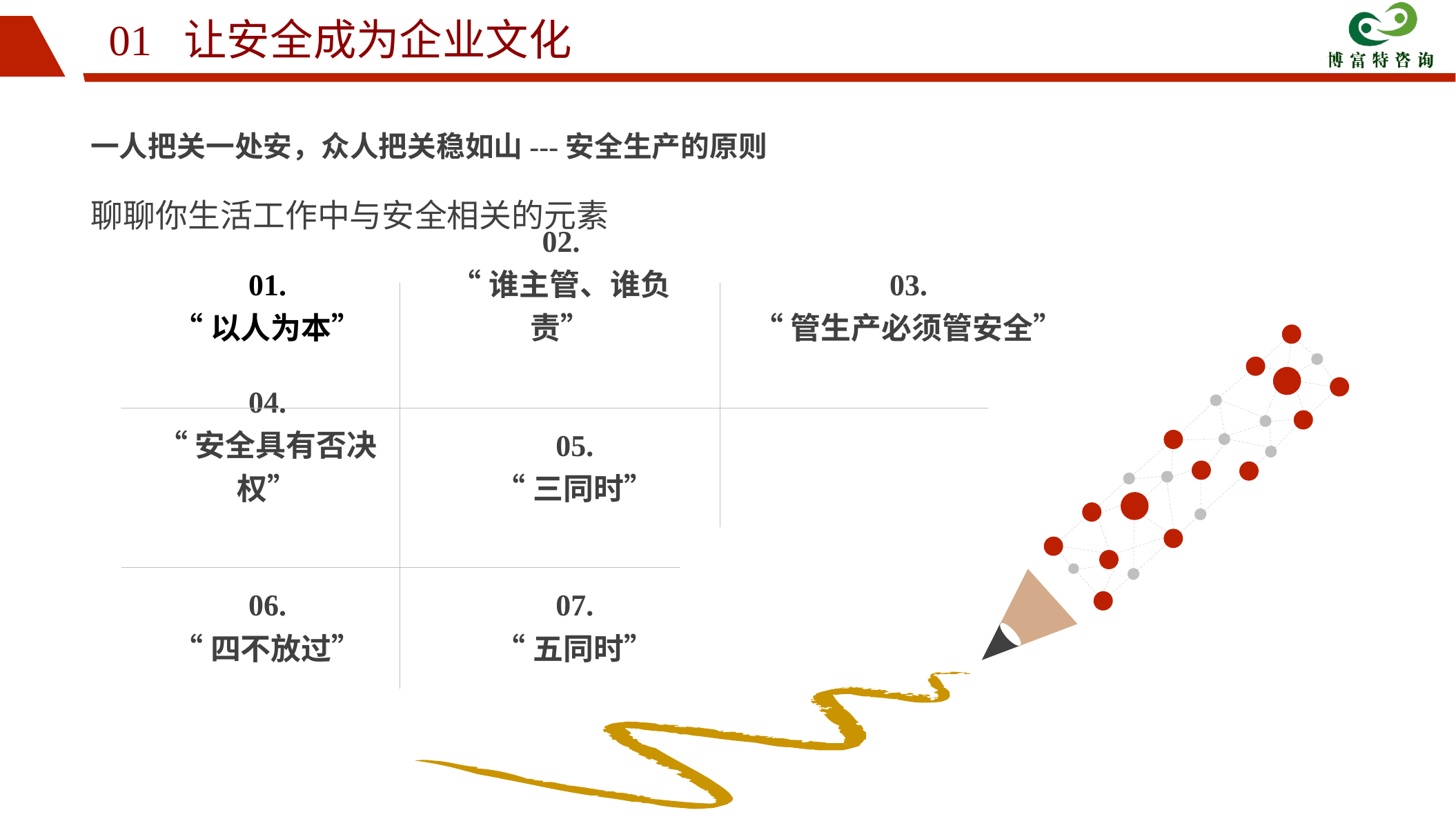

01  让安全成为企业文化

一人把关一处安，众人把关稳如山---安全生产的原则
聊聊你生活工作中与安全相关的元素
01.
“以人为本”
02.
“谁主管、谁负责”
03.
“管生产必须管安全”

04.
“安全具有否决权”
05.
“三同时”
06.
“四不放过”
07.
“五同时”